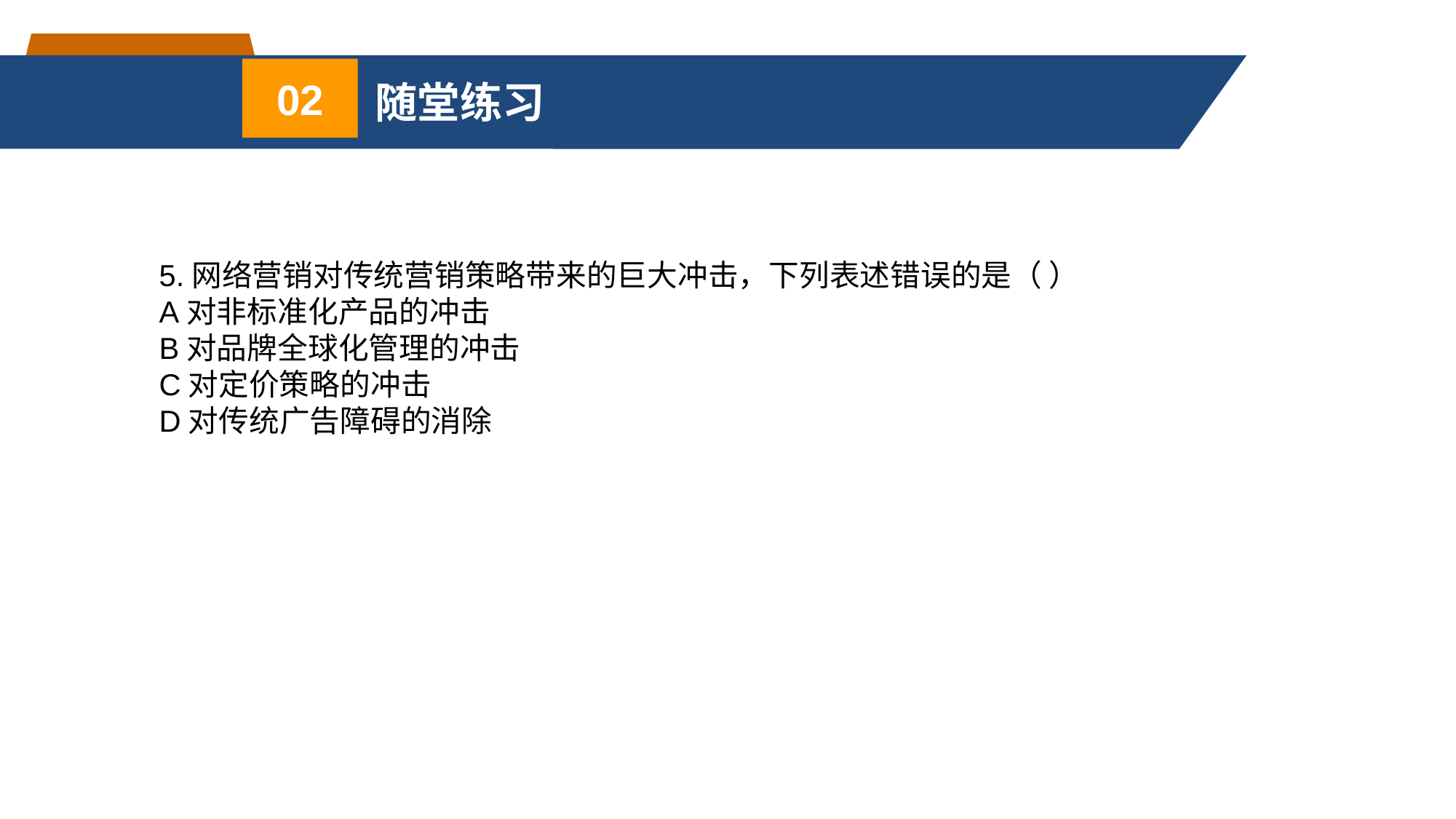

02
随堂练习
5.网络营销对传统营销策略带来的巨大冲击，下列表述错误的是（ ）
A对非标准化产品的冲击
B对品牌全球化管理的冲击
C对定价策略的冲击
D对传统广告障碍的消除